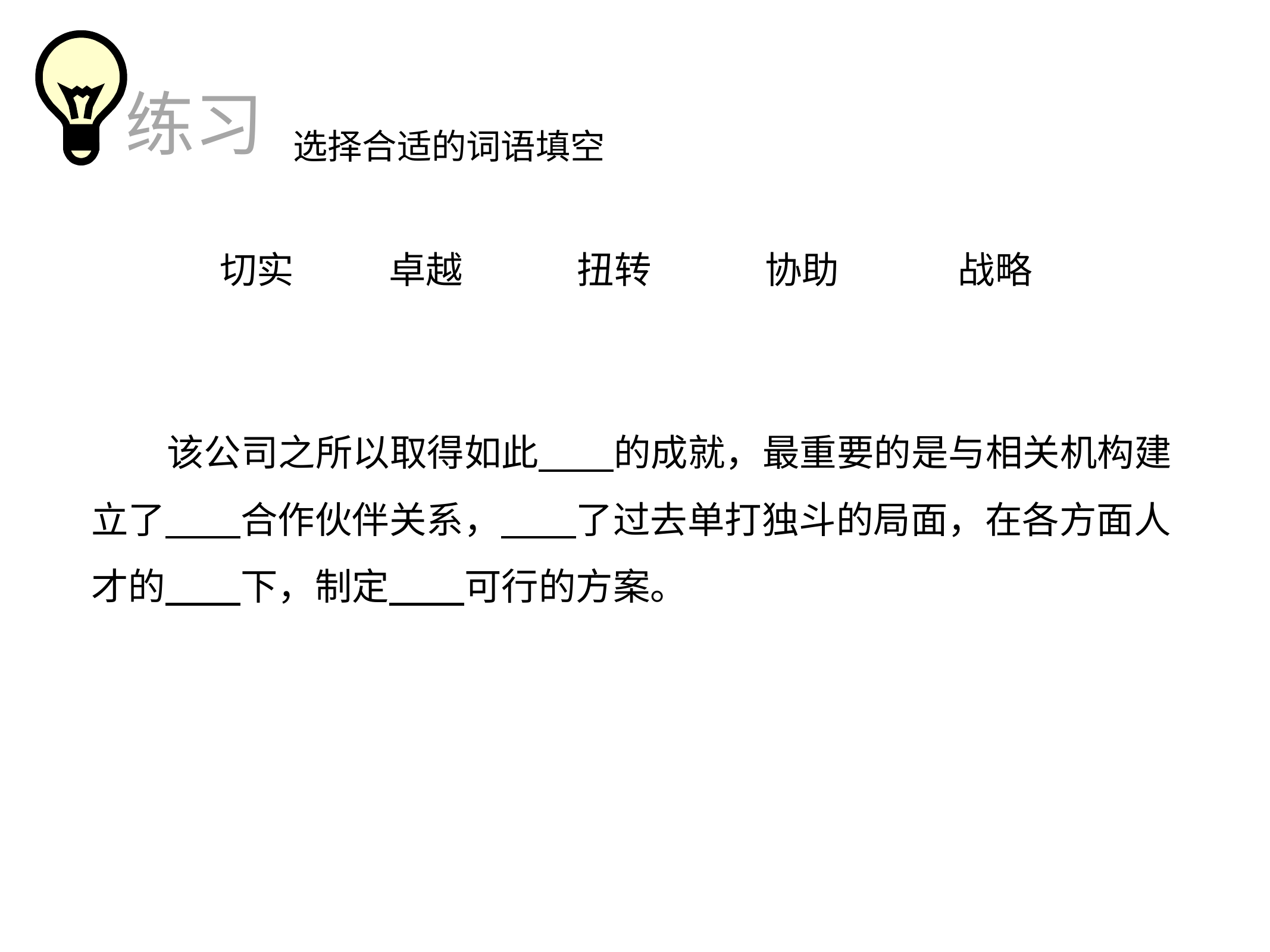

练习
选择合适的词语填空
切实
卓越
扭转
协助
战略
        该公司之所以取得如此         的成就，最重要的是与相关机构建立了         合作伙伴关系，         了过去单打独斗的局面，在各方面人才的         下，制定         可行的方案。